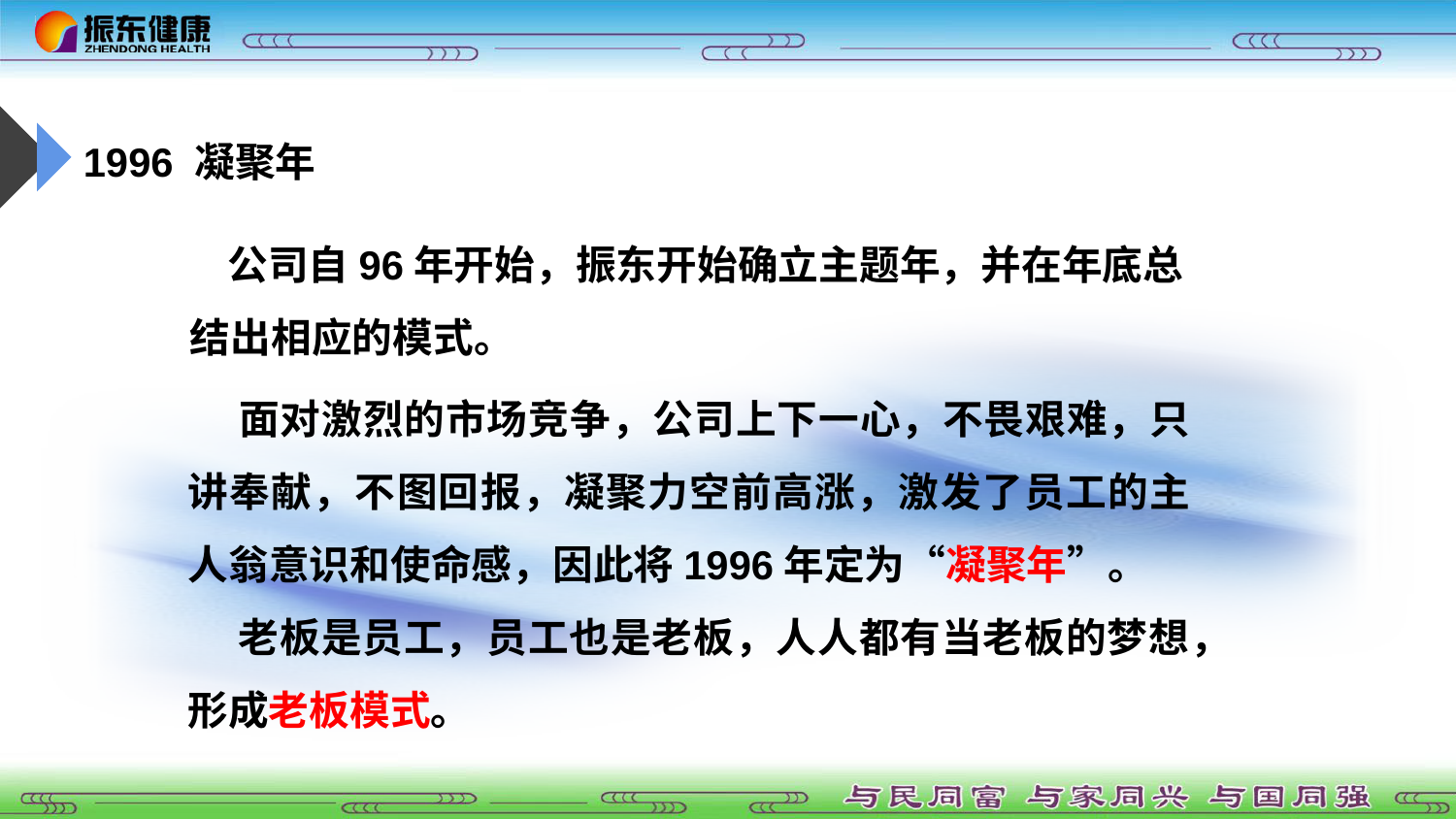

1996 凝聚年
   公司自96年开始，振东开始确立主题年，并在年底总结出相应的模式。

    面对激烈的市场竞争，公司上下一心，不畏艰难，只讲奉献，不图回报，凝聚力空前高涨，激发了员工的主人翁意识和使命感，因此将1996年定为“凝聚年”。
    老板是员工，员工也是老板，人人都有当老板的梦想，形成老板模式。